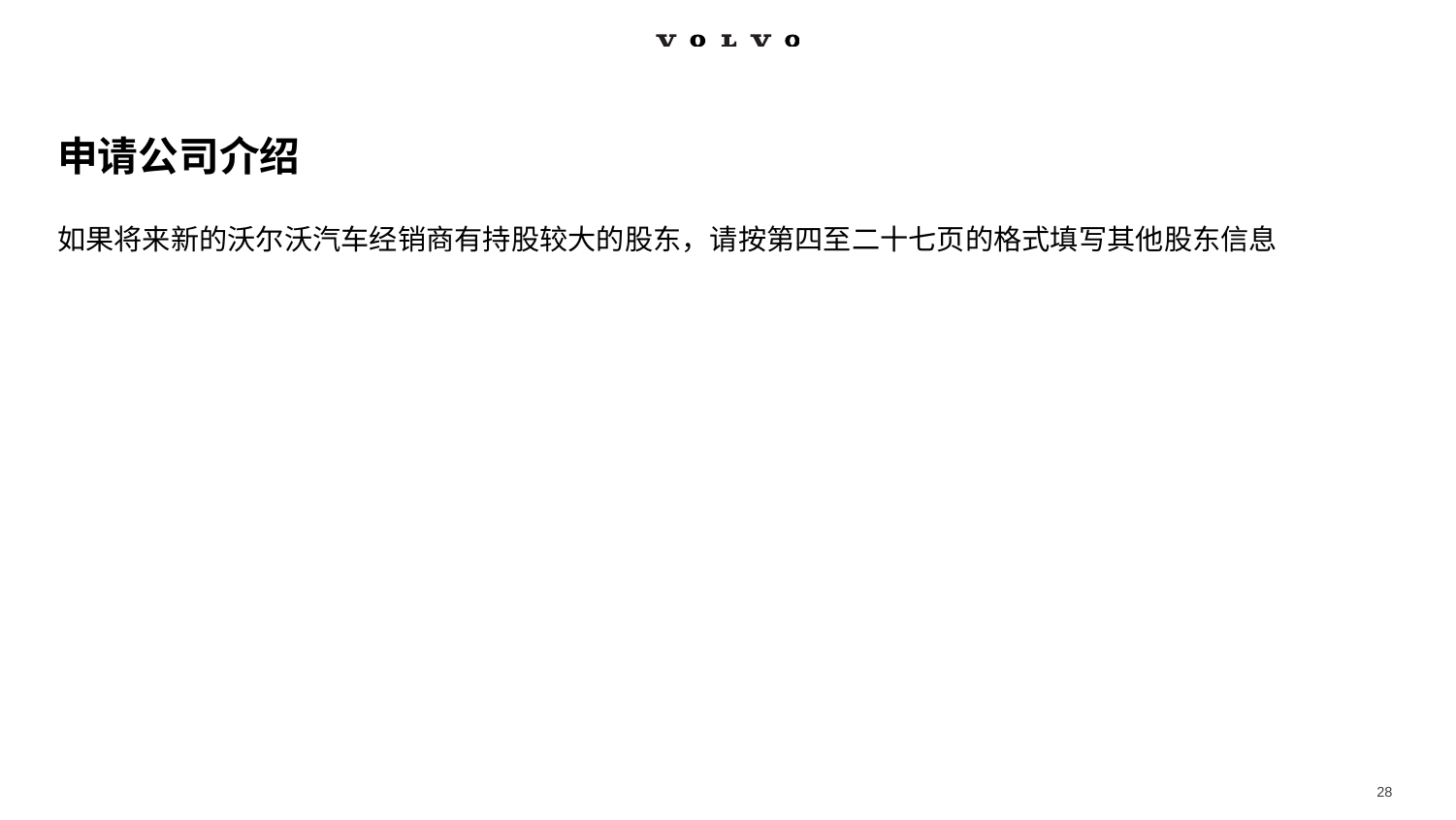

# 申请公司介绍
如果将来新的沃尔沃汽车经销商有持股较大的股东，请按第四至二十七页的格式填写其他股东信息

28